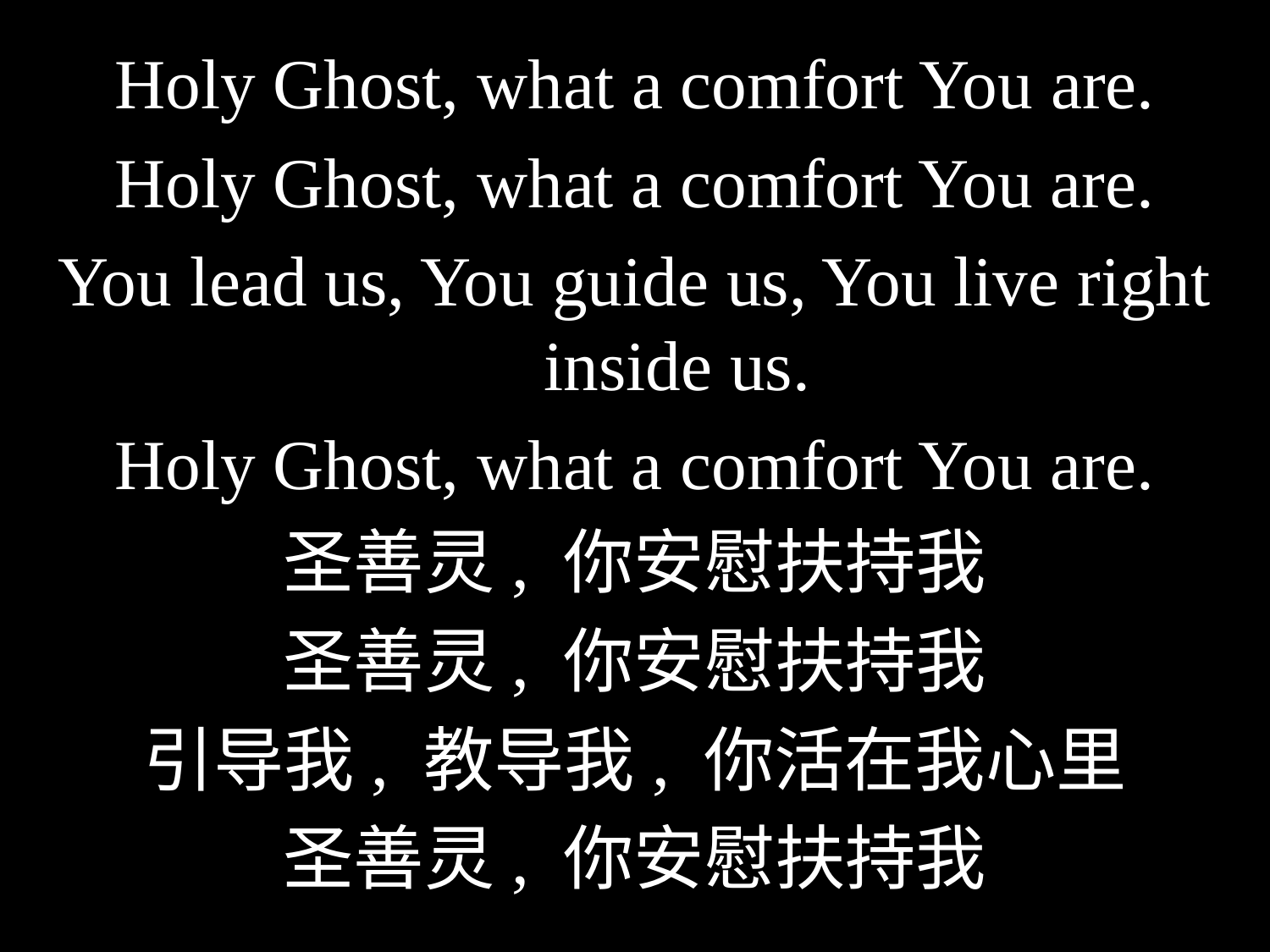

Holy Ghost, what a comfort You are.
Holy Ghost, what a comfort You are.
You lead us, You guide us, You live right inside us.
Holy Ghost, what a comfort You are.
圣善灵, 你安慰扶持我
圣善灵, 你安慰扶持我
引导我, 教导我, 你活在我心里
圣善灵, 你安慰扶持我